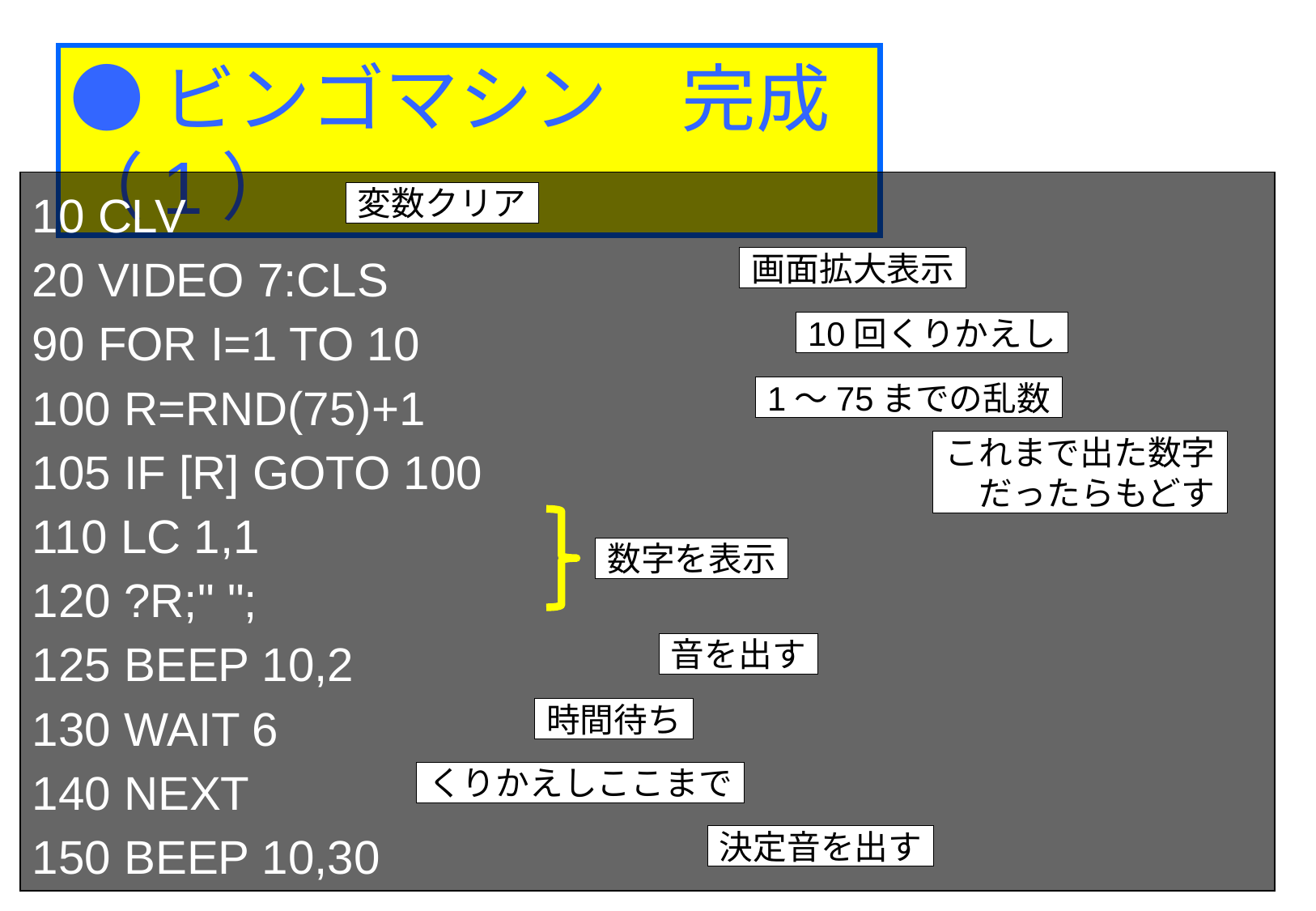

●ビンゴマシン　完成（1）
10 CLV
20 VIDEO 7:CLS
90 FOR I=1 TO 10
100 R=RND(75)+1
105 IF [R] GOTO 100
110 LC 1,1
120 ?R;" ";
125 BEEP 10,2
130 WAIT 6
140 NEXT
150 BEEP 10,30
変数クリア
画面拡大表示
10回くりかえし
1～75までの乱数
これまで出た数字
だったらもどす

数字を表示
音を出す
時間待ち
くりかえしここまで
決定音を出す